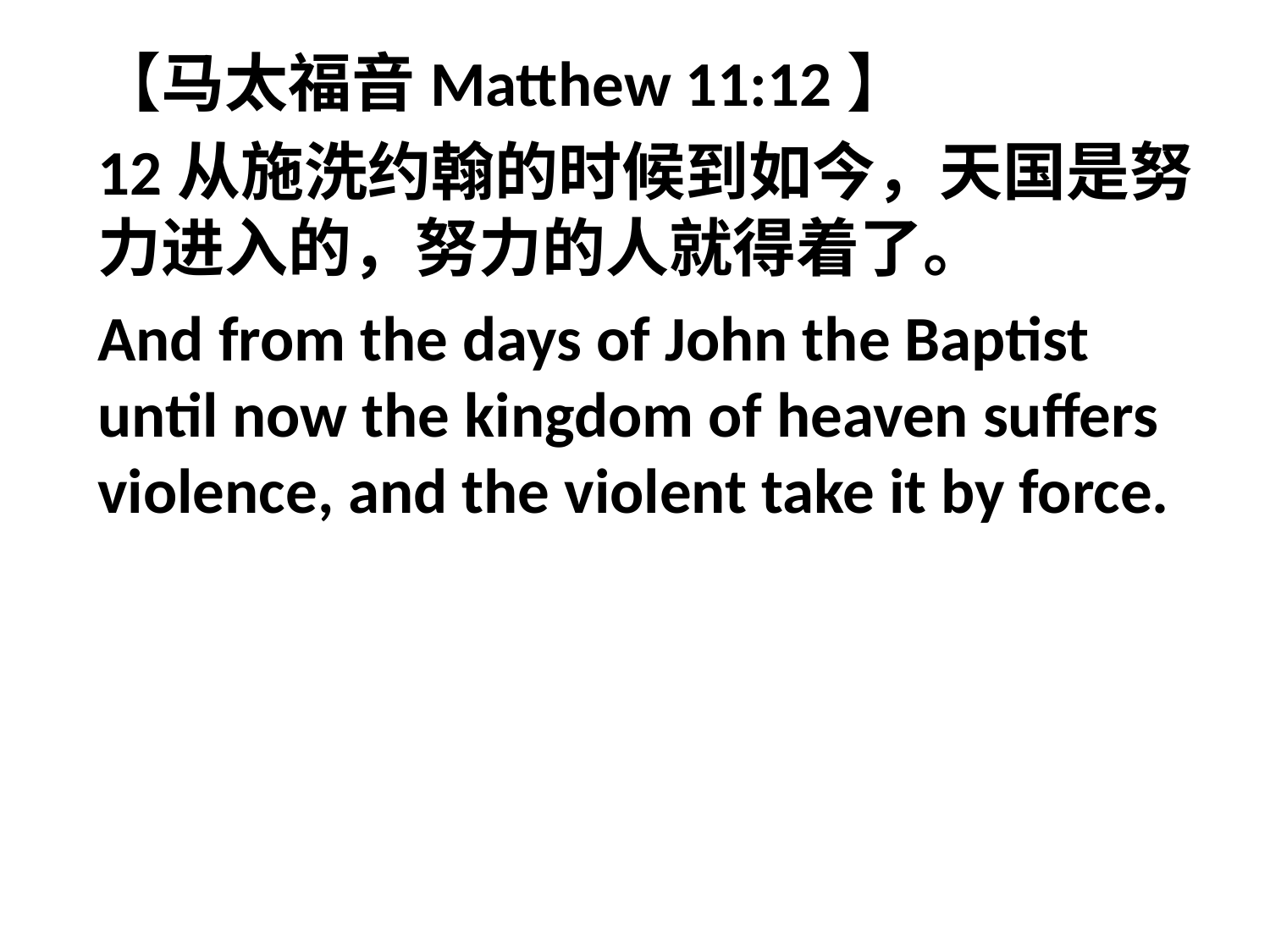

【马太福音Matthew 11:12】
12从施洗约翰的时候到如今，天国是努力进入的，努力的人就得着了。
And from the days of John the Baptist until now the kingdom of heaven suffers violence, and the violent take it by force.